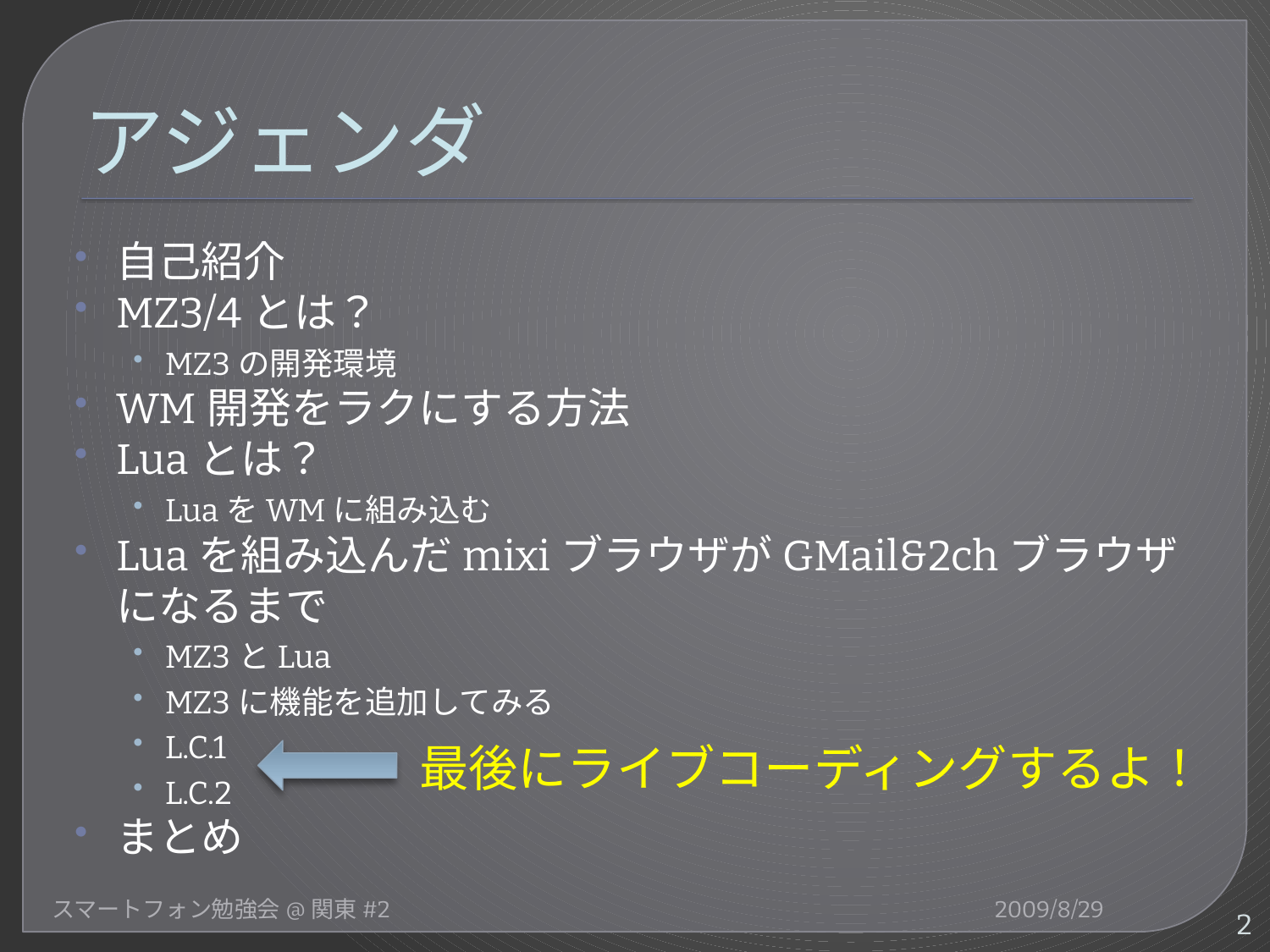

# アジェンダ
自己紹介
MZ3/4とは？
MZ3の開発環境
WM開発をラクにする方法
Luaとは？
LuaをWMに組み込む
Luaを組み込んだmixiブラウザがGMail&2chブラウザになるまで
MZ3とLua
MZ3に機能を追加してみる
L.C.1
L.C.2
まとめ

最後にライブコーディングするよ！

スマートフォン勉強会@関東#2
2009/8/29
2